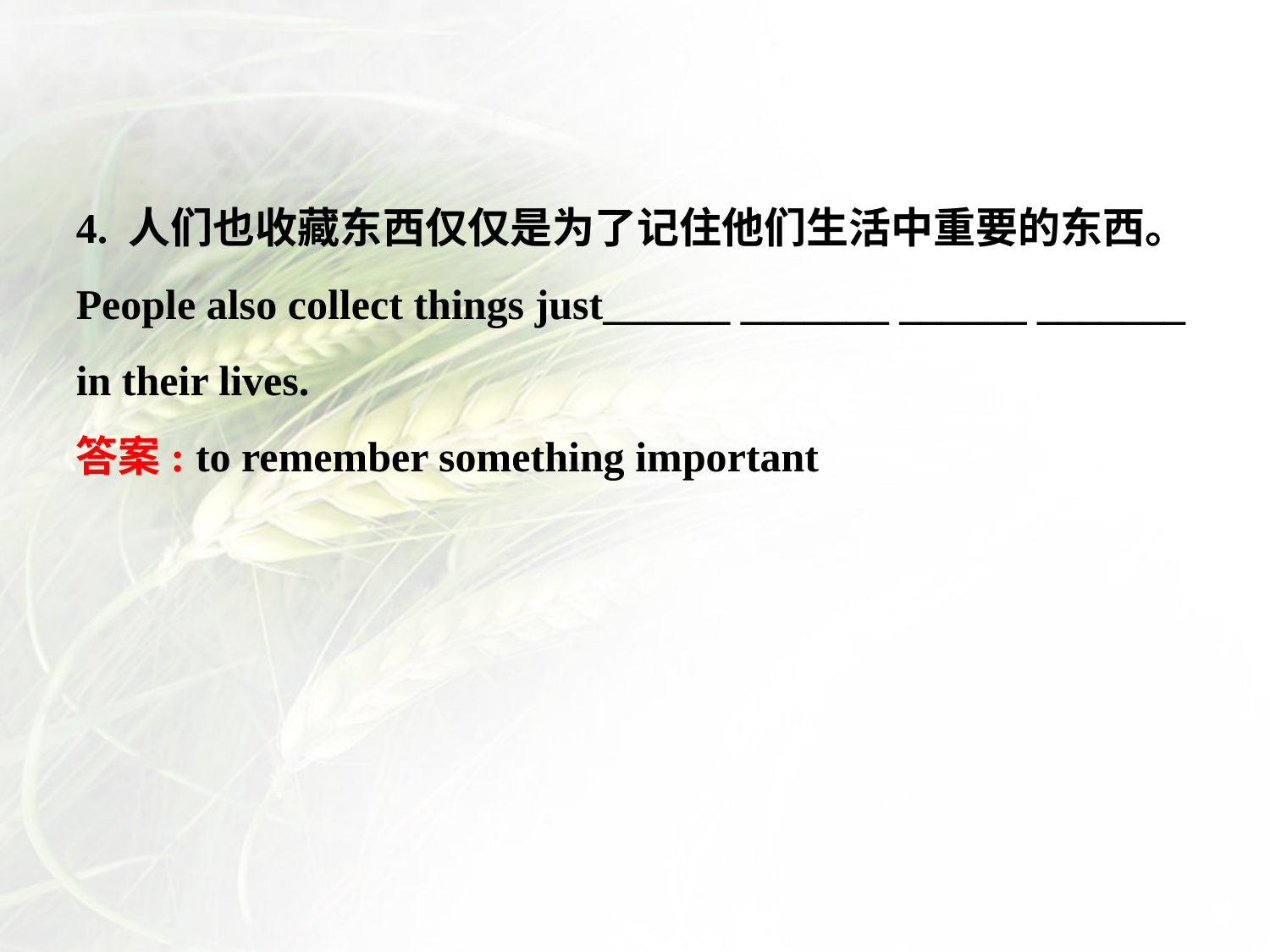

4. 人们也收藏东西仅仅是为了记住他们生活中重要的东西。
People also collect things just______ _______ ______ _______
in their lives.
答案: to remember something important